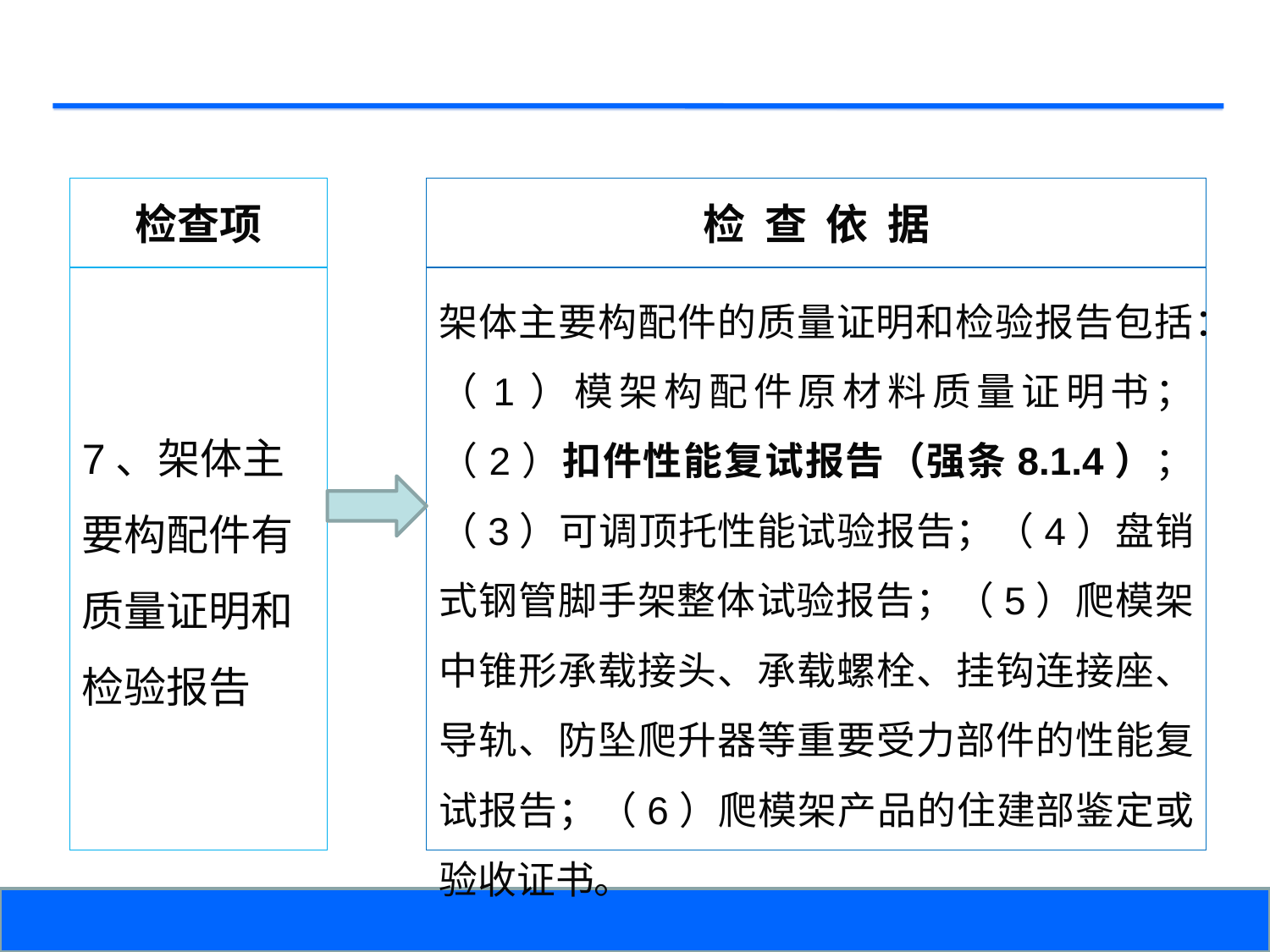

检查项
检  查  依  据
7、架体主要构配件有质量证明和检验报告
架体主要构配件的质量证明和检验报告包括：（1）模架构配件原材料质量证明书；（2）扣件性能复试报告（强条8.1.4）；（3）可调顶托性能试验报告；（4）盘销式钢管脚手架整体试验报告；（5）爬模架中锥形承载接头、承载螺栓、挂钩连接座、导轨、防坠爬升器等重要受力部件的性能复试报告；（6）爬模架产品的住建部鉴定或验收证书。